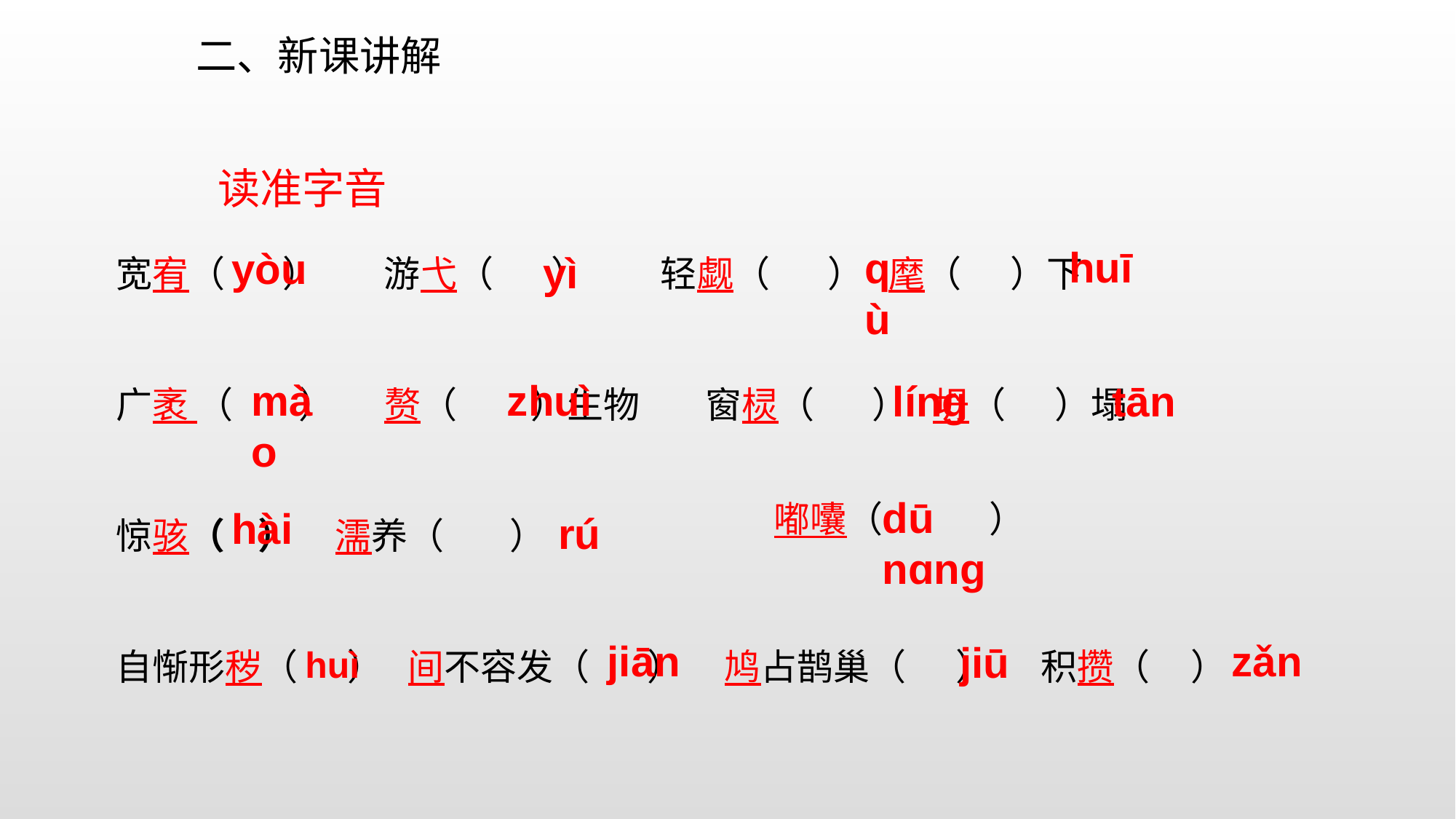

二、新课讲解

读准字音
宽宥（       ）        游弋（       ）         轻觑（       ）   麾（      ）下

广袤 （        ）      赘（         ）生物        窗棂（       ）   坍（      ）塌

惊骇（    ）     濡养（        ）

自惭形秽（      ）   间不容发（       ）     鸠占鹊巢（      ）      积攒（     ）
huī
qù
yòu
yì
mào
zhuì
línɡ
tān
dū nɑnɡ
嘟囔（             ）
hài
rú
zǎn
jiān
jiū
huì